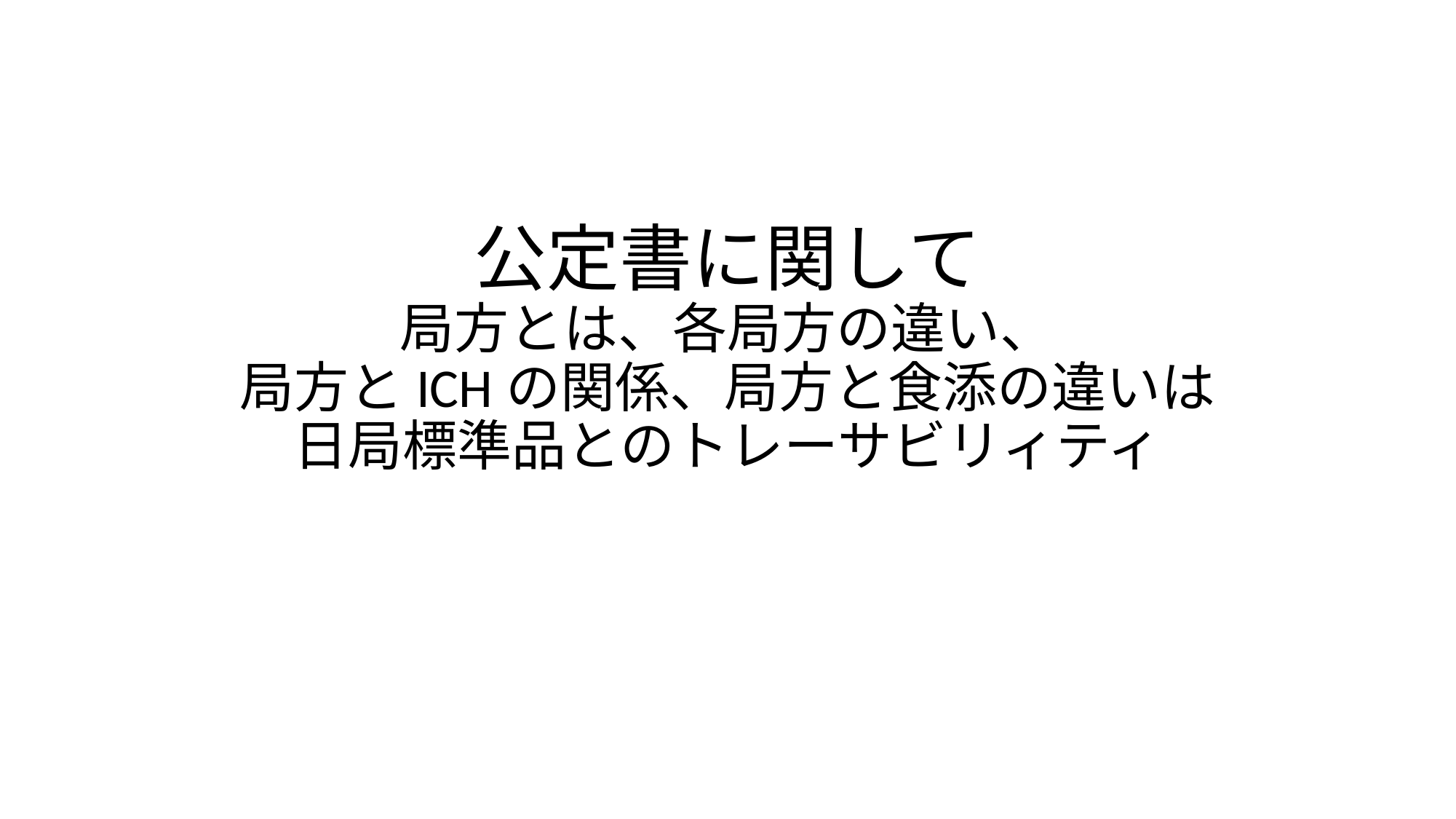

# 公定書に関して 局方とは、各局方の違い、 局方とICHの関係、局方と食添の違いは 日局標準品とのトレーサビリィティ